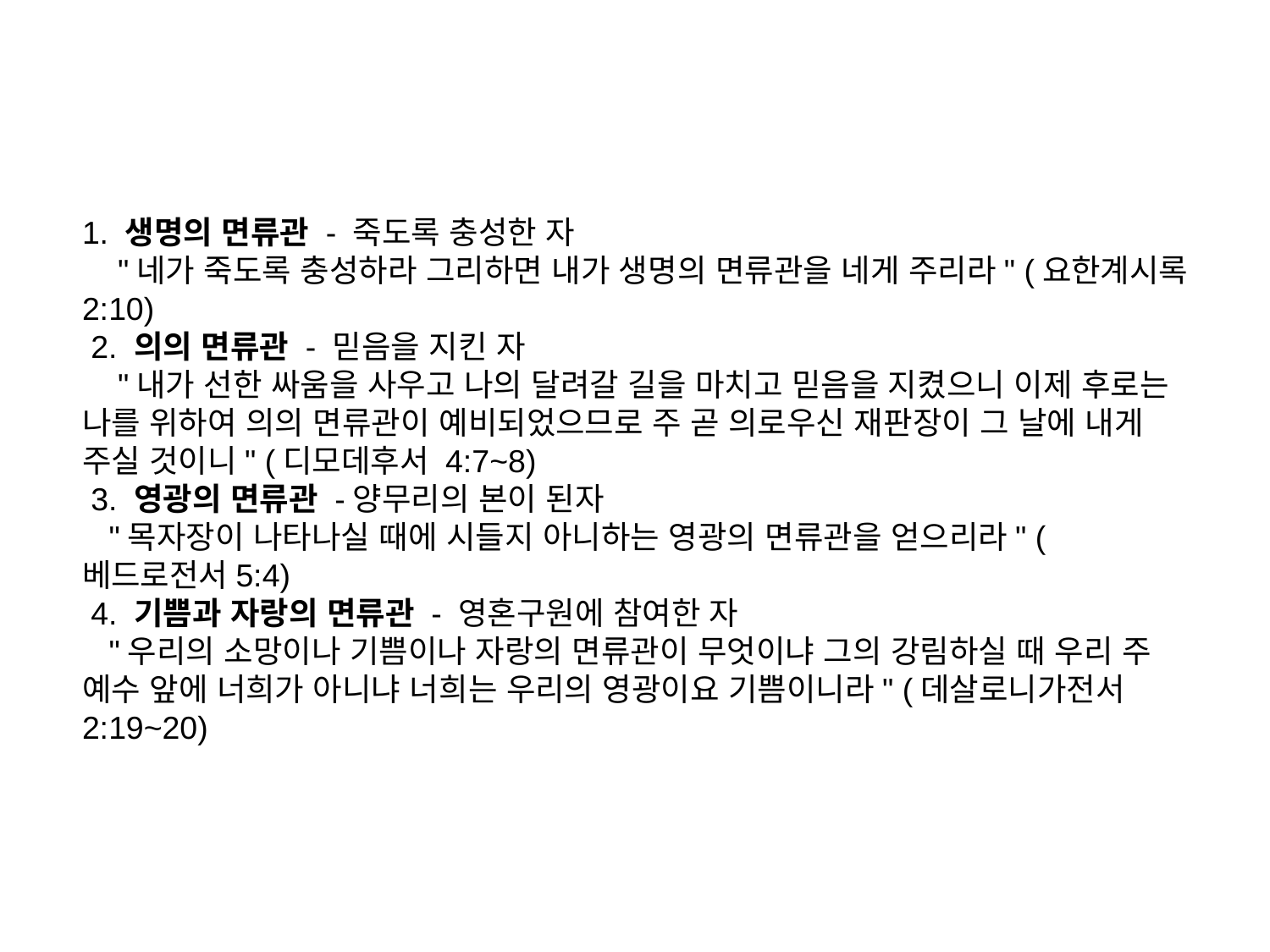

#
1. 생명의 면류관 - 죽도록 충성한 자
    "네가 죽도록 충성하라 그리하면 내가 생명의 면류관을 네게 주리라" (요한계시록 2:10)
 2. 의의 면류관 - 믿음을 지킨 자
    "내가 선한 싸움을 사우고 나의 달려갈 길을 마치고 믿음을 지켰으니 이제 후로는 나를 위하여 의의 면류관이 예비되었으므로 주 곧 의로우신 재판장이 그 날에 내게 주실 것이니" (디모데후서 4:7~8)
 3. 영광의 면류관 -양무리의 본이 된자
   "목자장이 나타나실 때에 시들지 아니하는 영광의 면류관을 얻으리라" (베드로전서5:4)
 4. 기쁨과 자랑의 면류관 - 영혼구원에 참여한 자
   "우리의 소망이나 기쁨이나 자랑의 면류관이 무엇이냐 그의 강림하실 때 우리 주 예수 앞에 너희가 아니냐 너희는 우리의 영광이요 기쁨이니라" (데살로니가전서 2:19~20)